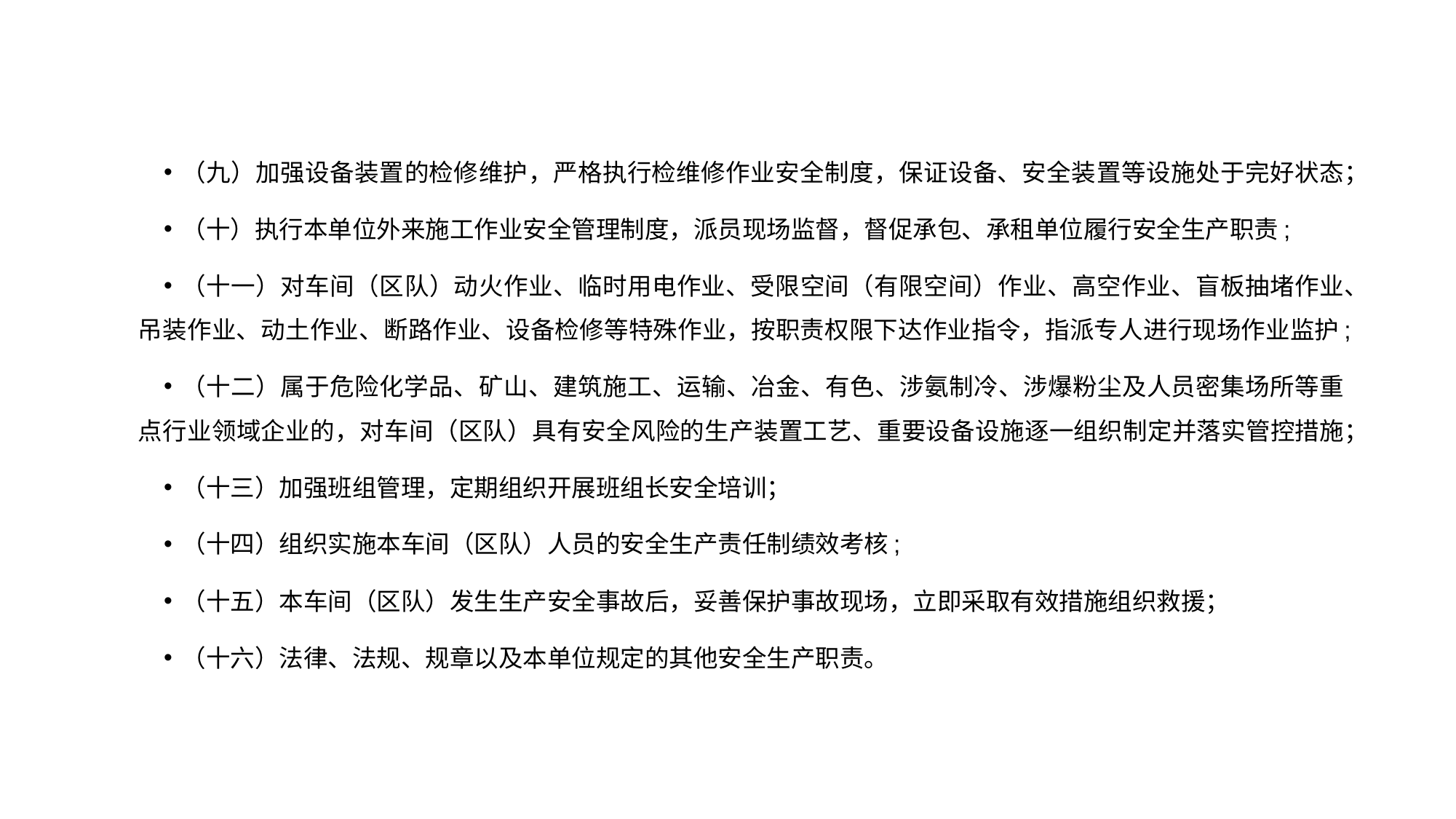

#
（九）加强设备装置的检修维护，严格执行检维修作业安全制度，保证设备、安全装置等设施处于完好状态；
（十）执行本单位外来施工作业安全管理制度，派员现场监督，督促承包、承租单位履行安全生产职责;
（十一）对车间（区队）动火作业、临时用电作业、受限空间（有限空间）作业、高空作业、盲板抽堵作业、吊装作业、动土作业、断路作业、设备检修等特殊作业，按职责权限下达作业指令，指派专人进行现场作业监护;
（十二）属于危险化学品、矿山、建筑施工、运输、冶金、有色、涉氨制冷、涉爆粉尘及人员密集场所等重点行业领域企业的，对车间（区队）具有安全风险的生产装置工艺、重要设备设施逐一组织制定并落实管控措施；
（十三）加强班组管理，定期组织开展班组长安全培训；
（十四）组织实施本车间（区队）人员的安全生产责任制绩效考核;
（十五）本车间（区队）发生生产安全事故后，妥善保护事故现场，立即采取有效措施组织救援；
（十六）法律、法规、规章以及本单位规定的其他安全生产职责。